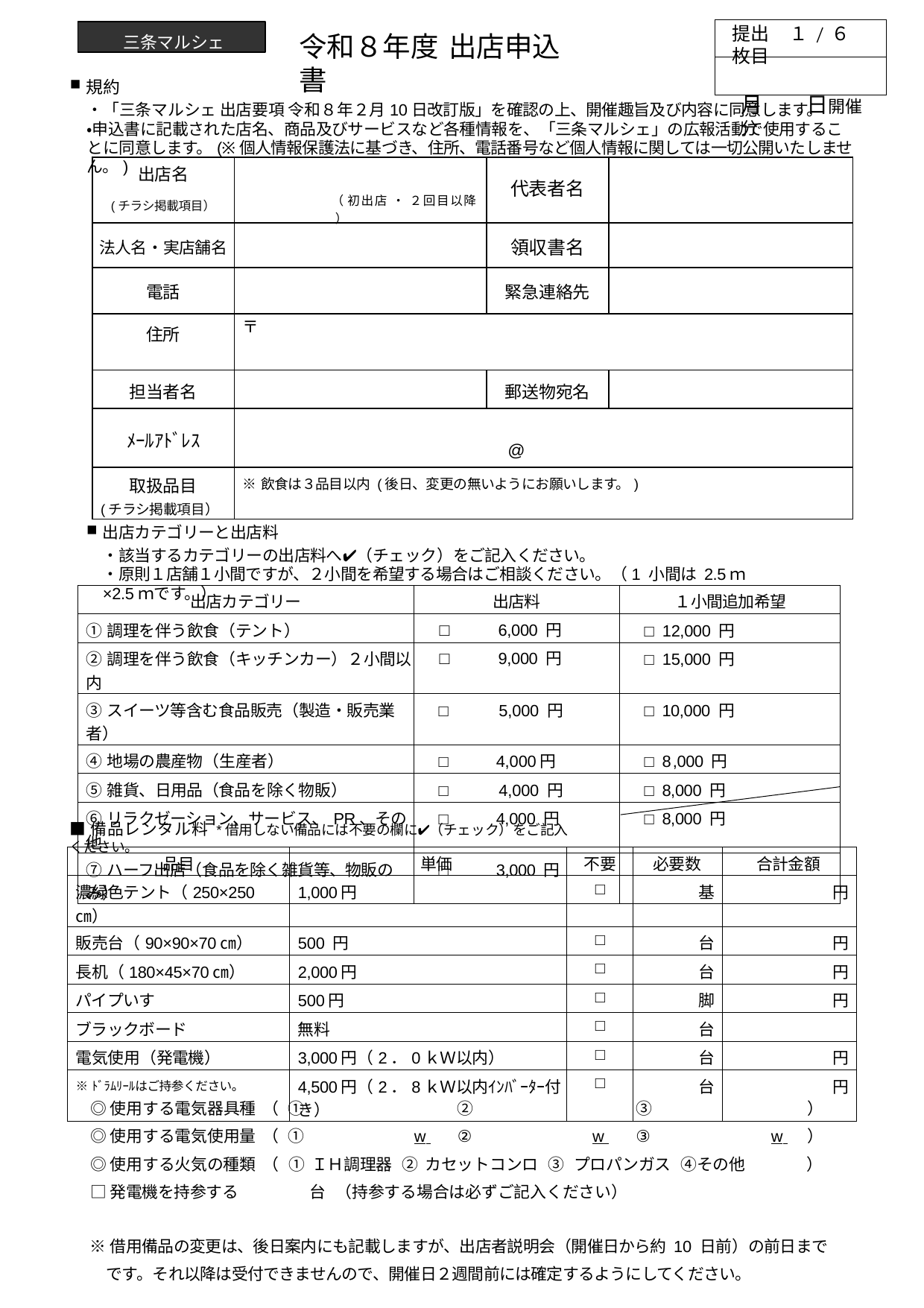

提出	１/６枚目

月	日開催分
三条マルシェ
令和８年度	出店申込書
規約
・「三条マルシェ 出店要項 令和８年２月10日改訂版」を確認の上、開催趣旨及び内容に同意します。
・申込書に記載された店名、商品及びサービスなど各種情報を、「三条マルシェ」の広報活動で使用することに同意します。(※個人情報保護法に基づき、住所、電話番号など個人情報に関しては一切公開いたしません。)
| 出店名 (チラシ掲載項目） | （ 初出店 ・ ２回目以降 ） | 代表者名 |  |
| --- | --- | --- | --- |
| 法人名・実店舗名 |  | 領収書名 |  |
| 電話 |  | 緊急連絡先 |  |
| 住所 | 〒 |  |  |
| 担当者名 |  | 郵送物宛名 |  |
| ﾒｰﾙｱﾄﾞﾚｽ | @ |  |  |
| 取扱品目 (チラシ掲載項目） | ※飲食は３品目以内 (後日、変更の無いようにお願いします。) |  |  |
出店カテゴリーと出店料
・該当するカテゴリーの出店料へ✔（チェック）をご記入ください。
・原則１店舗１小間ですが、２小間を希望する場合はご相談ください。（1 小間は 2.5ｍ×2.5ｍです。）
| 出店カテゴリー | 出店料 | １小間追加希望 |
| --- | --- | --- |
| ①調理を伴う飲食（テント） | □ 6,000 円 | □ 12,000 円 |
| ②調理を伴う飲食（キッチンカー）２小間以内 | □ 9,000 円 | □ 15,000 円 |
| ③スイーツ等含む食品販売（製造・販売業者） | □ 5,000 円 | □ 10,000 円 |
| ④地場の農産物（生産者） | □ 4,000円 | □ 8,000 円 |
| ⑤雑貨、日用品（食品を除く物販） | □ 4,000 円 | □ 8,000 円 |
| ⑥リラクゼーション、サービス、PR、その他 | □ 4,000 円 | □ 8,000 円 |
| ⑦ハーフ出店（食品を除く雑貨等、物販のみ） | □ 3,000 円 |  |

■備品レンタル料 *借用しない備品には不要の欄に✔（チェック）をご記入ください。
| 品目 | 単価 | 不要 | 必要数 | 合計金額 |
| --- | --- | --- | --- | --- |
| 濃緑色テント（250×250㎝） | 1,000円 | □ | 基 | 円 |
| 販売台（90×90×70㎝） | 500 円 | □ | 台 | 円 |
| 長机（180×45×70㎝） | 2,000円 | □ | 台 | 円 |
| パイプいす | 500円 | □ | 脚 | 円 |
| ブラックボード | 無料 | □ | 台 |  |
| 電気使用（発電機） | 3,000円（2．0ｋＷ以内） | □ | 台 | 円 |
| ※ﾄﾞﾗﾑﾘｰﾙはご持参ください。 | 4,500円（2．8ｋＷ以内ｲﾝﾊﾞｰﾀｰ付き） | □ | 台 | 円 |
◎使用する電気器具種 （ ①		②		③	 ）
◎使用する電気使用量 （ ①	w 	②	w 	③	w  ）
◎使用する火気の種類 （ ① ＩＨ調理器 ② カセットコンロ ③ プロパンガス ④その他	 ）
□発電機を持参する	台 （持参する場合は必ずご記入ください）

※借用備品の変更は、後日案内にも記載しますが、出店者説明会（開催日から約 10 日前）の前日までです。それ以降は受付できませんので、開催日２週間前には確定するようにしてください。